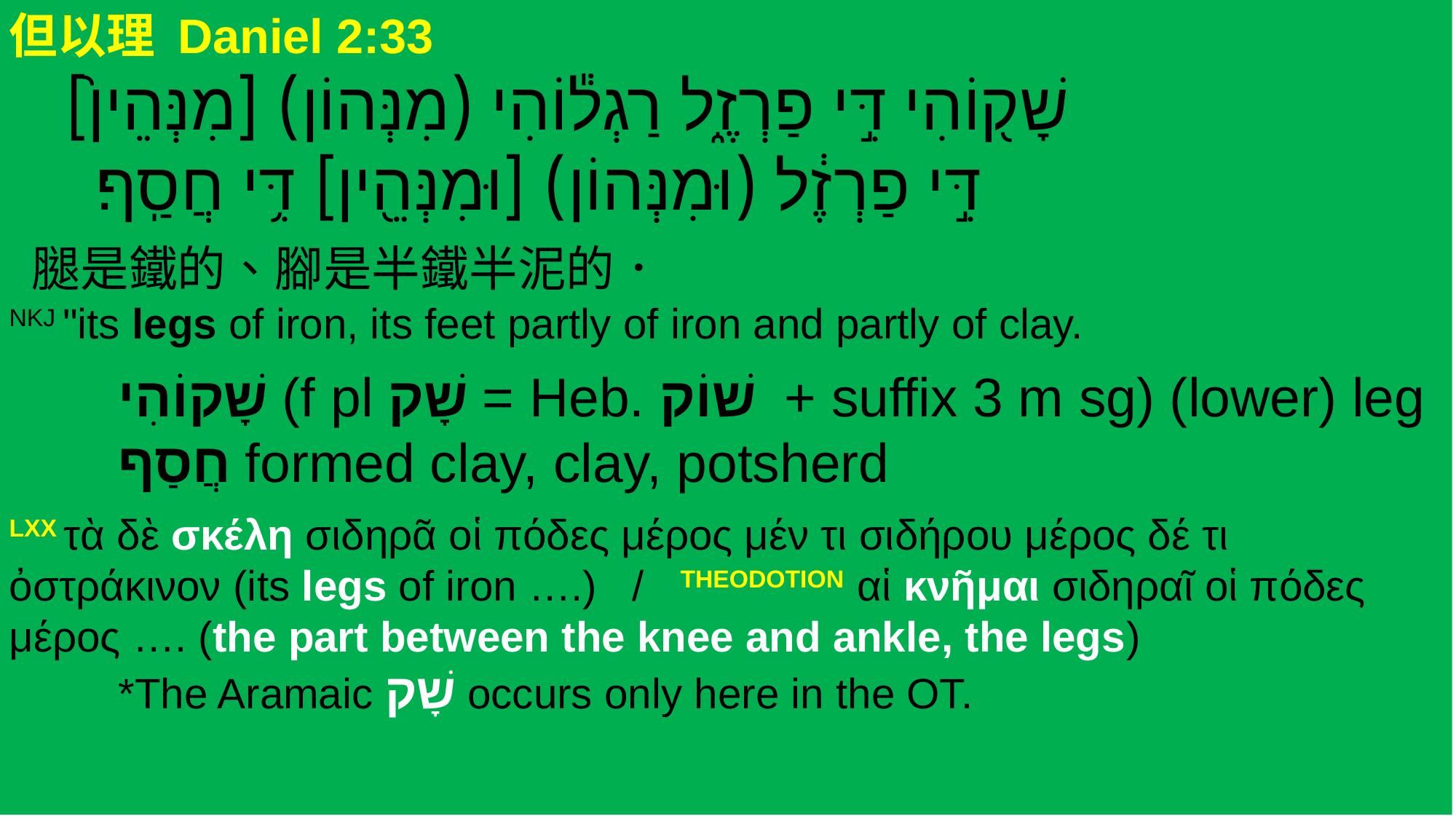

但以理 Daniel 2:33
    שָׁק֖וֹהִי דִּ֣י פַרְזֶ֑ל רַגְל֕וֹהִי (מִנְּהוֹן) [מִנְּהֵין֙]
     דִּ֣י פַרְזֶ֔ל (וּמִנְּהוֹן) [וּמִנְּהֵ֖ין] דִּ֥י חֲסַֽף׃

 腿是鐵的、腳是半鐵半泥的．
NKJ "its legs of iron, its feet partly of iron and partly of clay.

	שָׁקוֹהִי (f pl שָׁק = Heb. שׁוֹק  + suffix 3 m sg) (lower) leg
	חֲסַף formed clay, clay, potsherd

LXX τὰ δὲ σκέλη σιδηρᾶ οἱ πόδες μέρος μέν τι σιδήρου μέρος δέ τι ὀστράκινον (its legs of iron ….)   /   THEODOTION  αἱ κνῆμαι σιδηραῖ οἱ πόδες μέρος …. (the part between the knee and ankle, the legs)
	*The Aramaic שָׁק occurs only here in the OT.